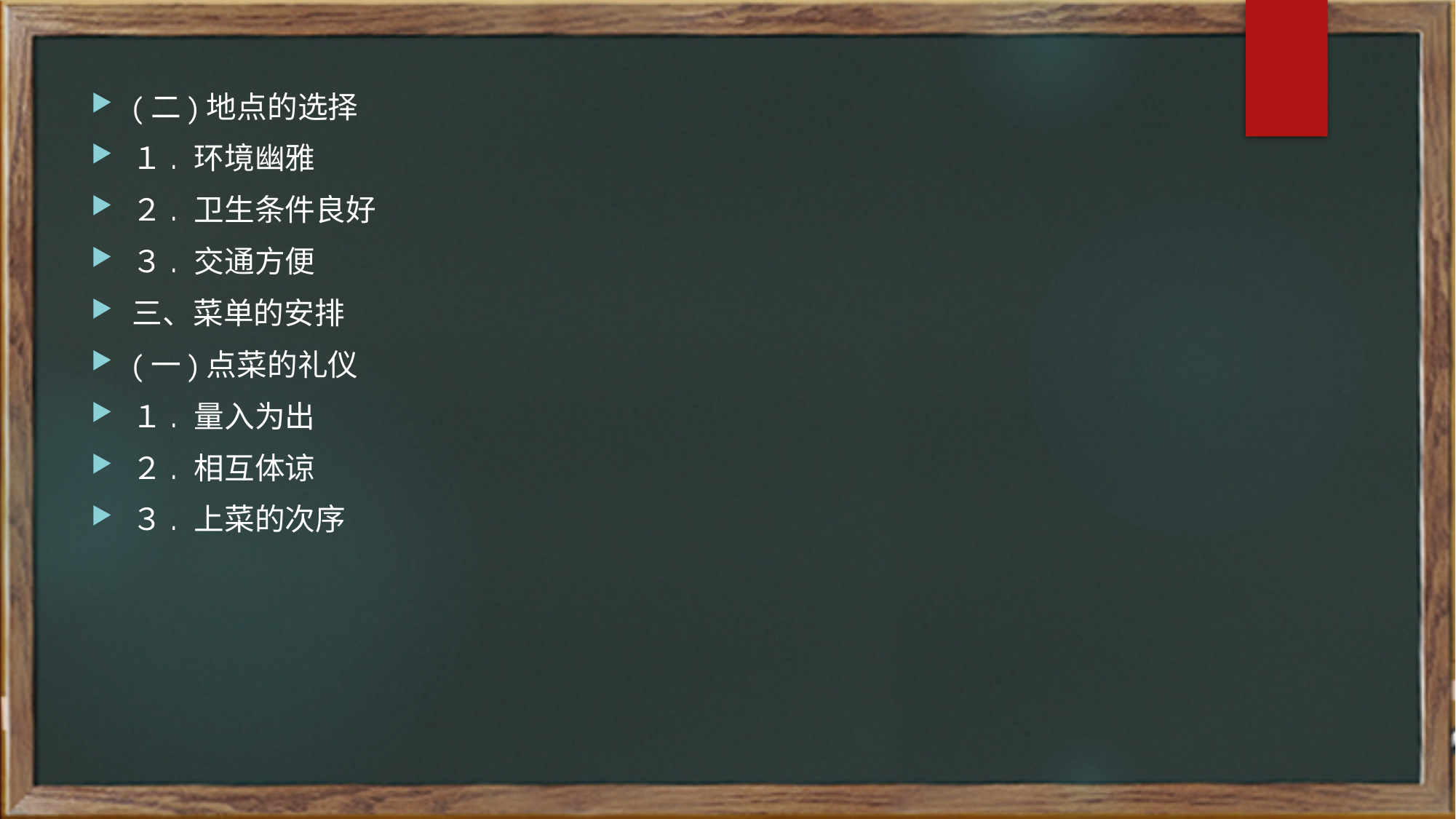

(二)地点的选择
１. 环境幽雅
２. 卫生条件良好
３. 交通方便
三、菜单的安排
(一)点菜的礼仪
１. 量入为出
２. 相互体谅
３. 上菜的次序